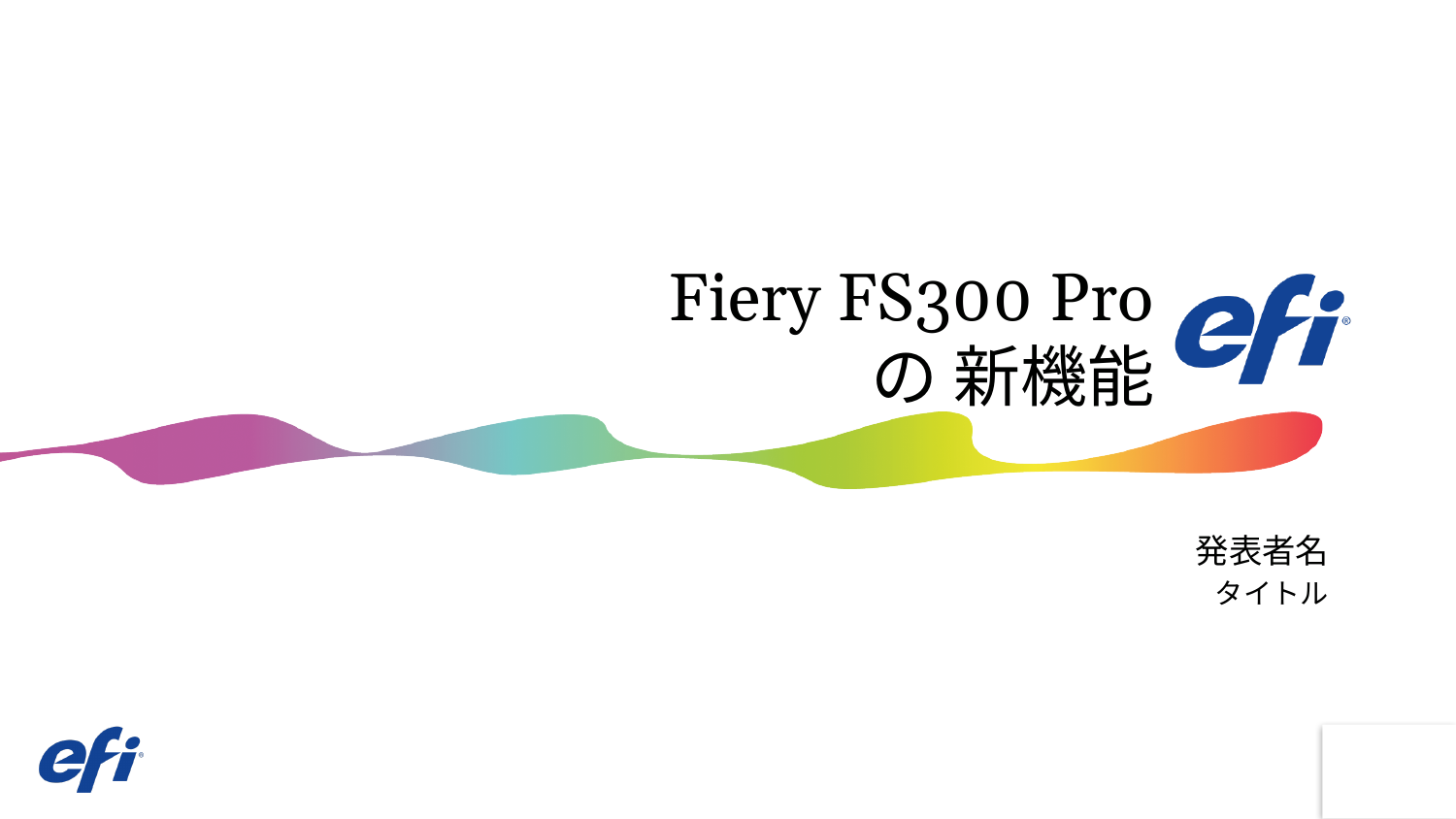

# Fiery FS300 Pro の 新機能
発表者名
タイトル